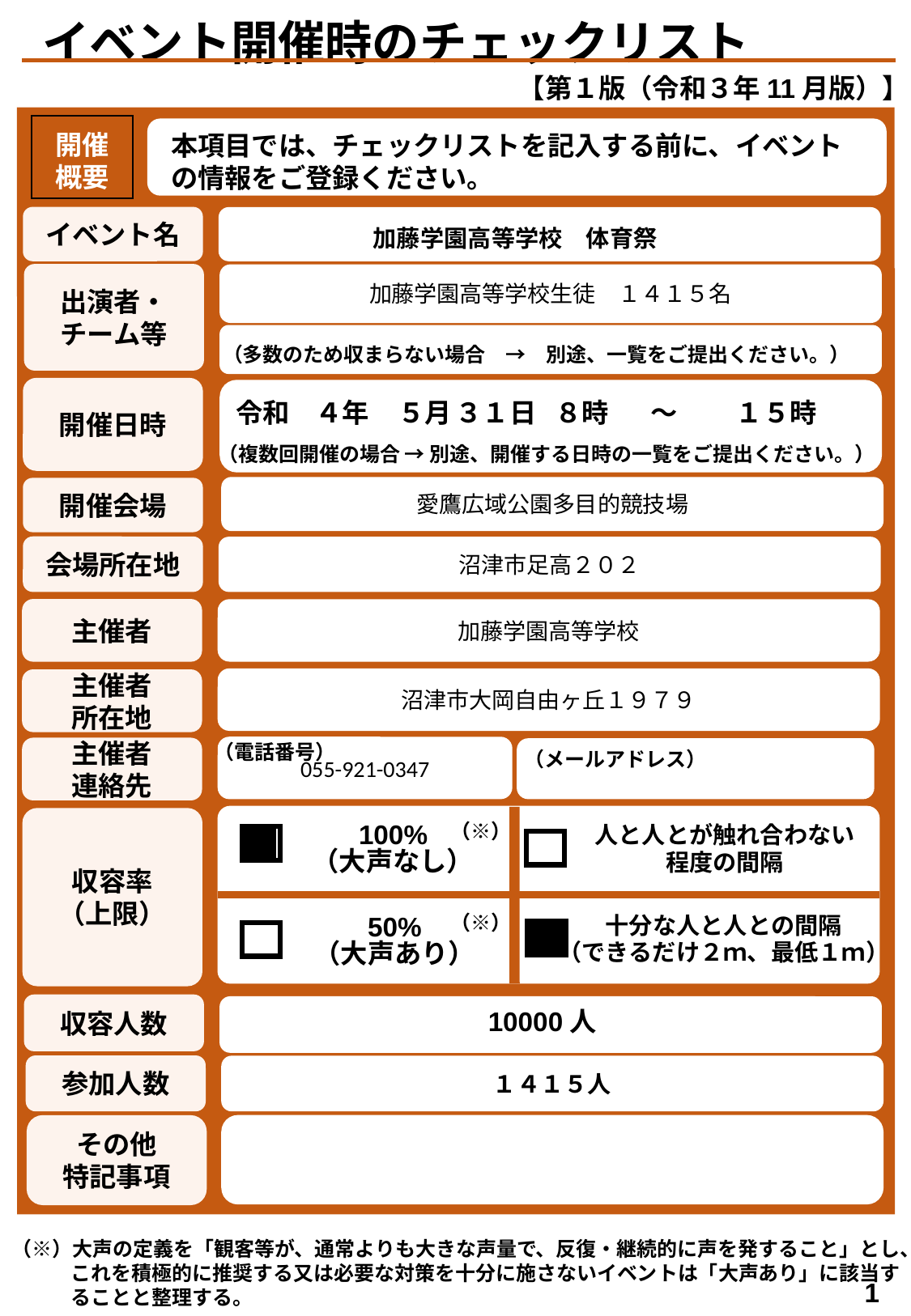

イベント開催時のチェックリスト
【第１版（令和３年11月版）】

開催
概要

本項目では、チェックリストを記入する前に、イベントの情報をご登録ください。
イベント名
加藤学園高校
加藤学園高等学校　体育祭
出演者・
チーム等
加藤学園高等学校生徒　１４１５名

（多数のため収まらない場合　→　別途、一覧をご提出ください。）

開催日時

令和
４年
５月
３１日
８時
　～
１５時

（複数回開催の場合 → 別途、開催する日時の一覧をご提出ください。）
愛鷹広域公園多目的競技場
開催会場
会場所在地
沼津市足高２０２
主催者
加藤学園高等学校
沼津市大岡自由ヶ丘１９７９
主催者
所在地
（電話番号）
055-921-0347
主催者
連絡先

（メールアドレス）

収容率
（上限）
人と人とが触れ合わない程度の間隔
100%
（大声なし）

十分な人と人との間隔
（できるだけ２ｍ、最低１ｍ）
50%
（大声あり）

（※）

（※）

ー
収容人数

10000人
参加人数
１４１５人

その他
特記事項

（※）大声の定義を「観客等が、通常よりも大きな声量で、反復・継続的に声を発すること」とし、これを積極的に推奨する又は必要な対策を十分に施さないイベントは「大声あり」に該当することと整理する。
1